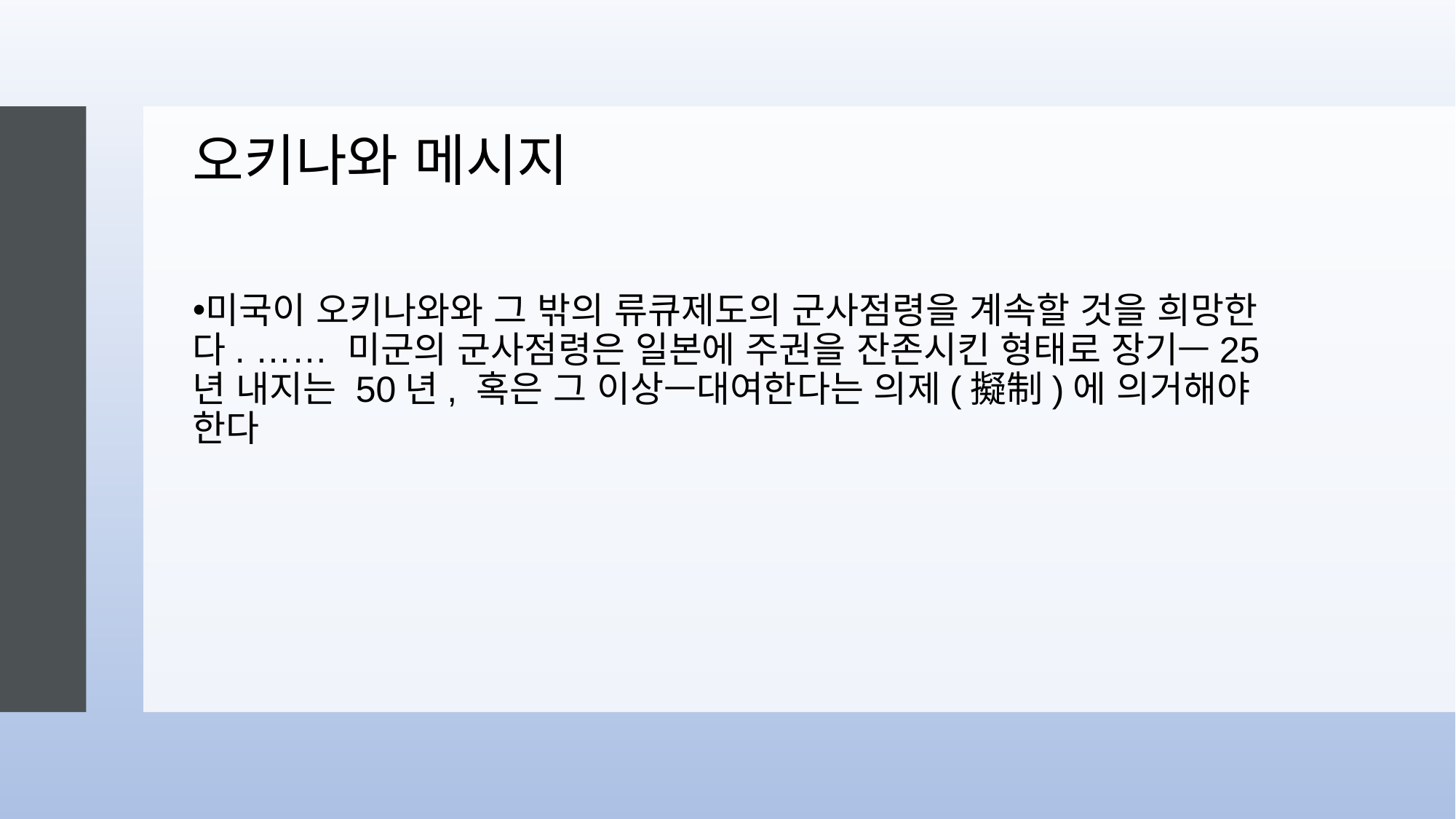

# 오키나와 메시지
미국이 오키나와와 그 밖의 류큐제도의 군사점령을 계속할 것을 희망한다. …… 미군의 군사점령은 일본에 주권을 잔존시킨 형태로 장기—25년 내지는 50년, 혹은 그 이상—대여한다는 의제(擬制)에 의거해야 한다